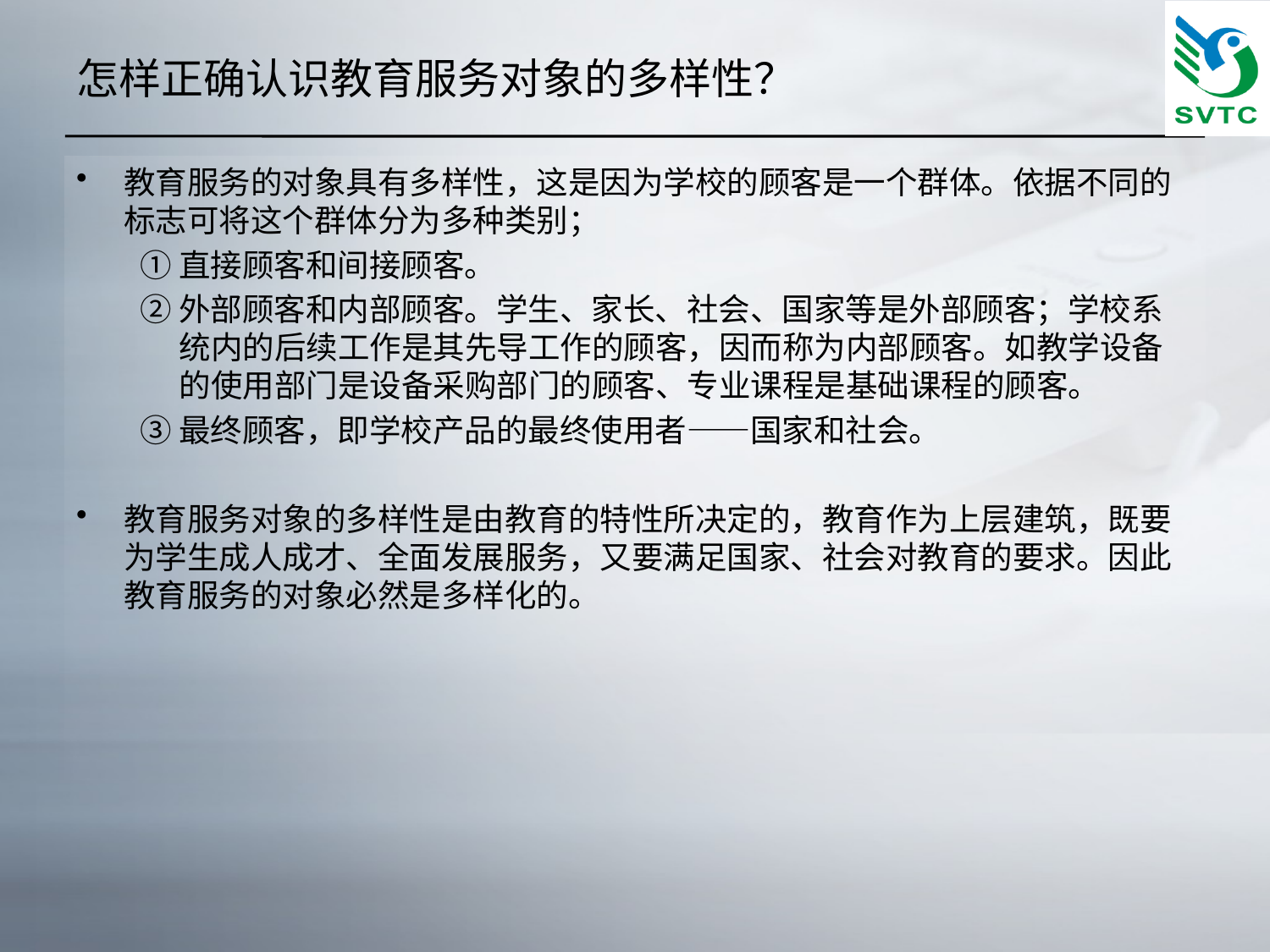

# 怎样正确认识教育服务对象的多样性？
教育服务的对象具有多样性，这是因为学校的顾客是一个群体。依据不同的标志可将这个群体分为多种类别；
①直接顾客和间接顾客。
②外部顾客和内部顾客。学生、家长、社会、国家等是外部顾客；学校系统内的后续工作是其先导工作的顾客，因而称为内部顾客。如教学设备的使用部门是设备采购部门的顾客、专业课程是基础课程的顾客。
③最终顾客，即学校产品的最终使用者——国家和社会。

教育服务对象的多样性是由教育的特性所决定的，教育作为上层建筑，既要为学生成人成才、全面发展服务，又要满足国家、社会对教育的要求。因此教育服务的对象必然是多样化的。